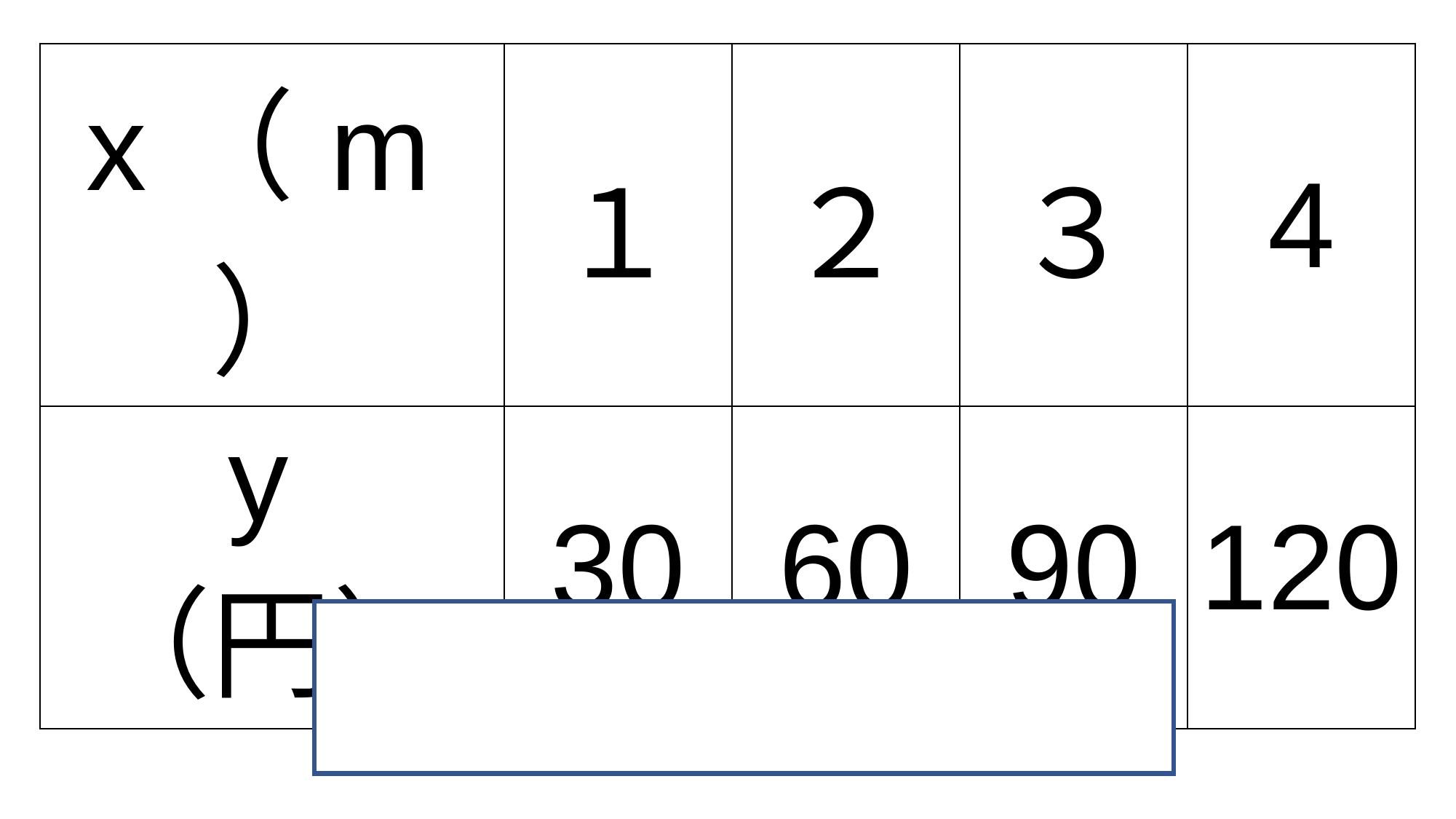

| x（m） | １ | ２ | ３ | 4 |
| --- | --- | --- | --- | --- |
| y（円） | 30 | 60 | 90 | 120 |

比例
比例している
反比例